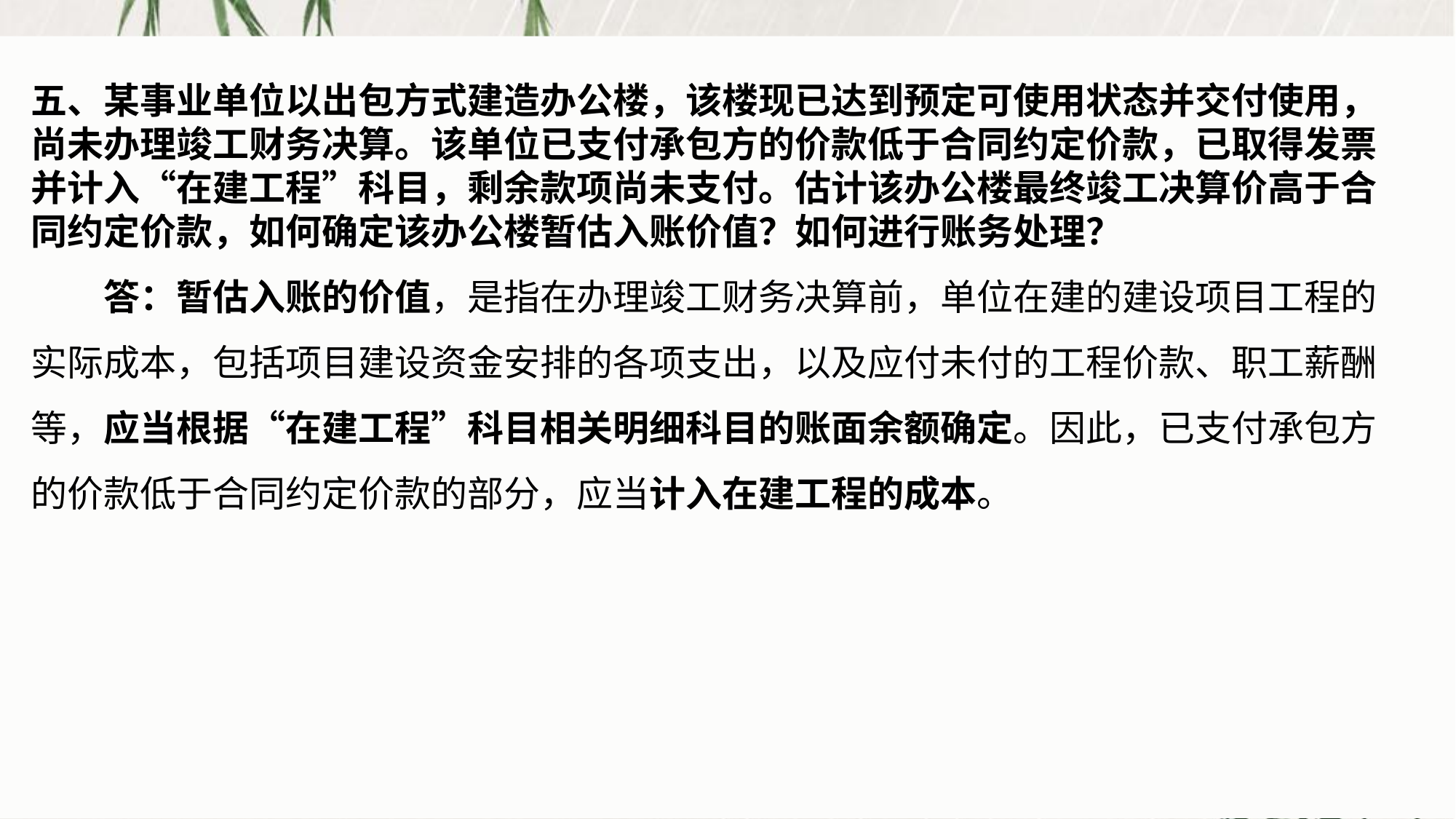

五、某事业单位以出包方式建造办公楼，该楼现已达到预定可使用状态并交付使用，尚未办理竣工财务决算。该单位已支付承包方的价款低于合同约定价款，已取得发票并计入“在建工程”科目，剩余款项尚未支付。估计该办公楼最终竣工决算价高于合同约定价款，如何确定该办公楼暂估入账价值？如何进行账务处理？　　答：暂估入账的价值，是指在办理竣工财务决算前，单位在建的建设项目工程的实际成本，包括项目建设资金安排的各项支出，以及应付未付的工程价款、职工薪酬等，应当根据“在建工程”科目相关明细科目的账面余额确定。因此，已支付承包方的价款低于合同约定价款的部分，应当计入在建工程的成本。